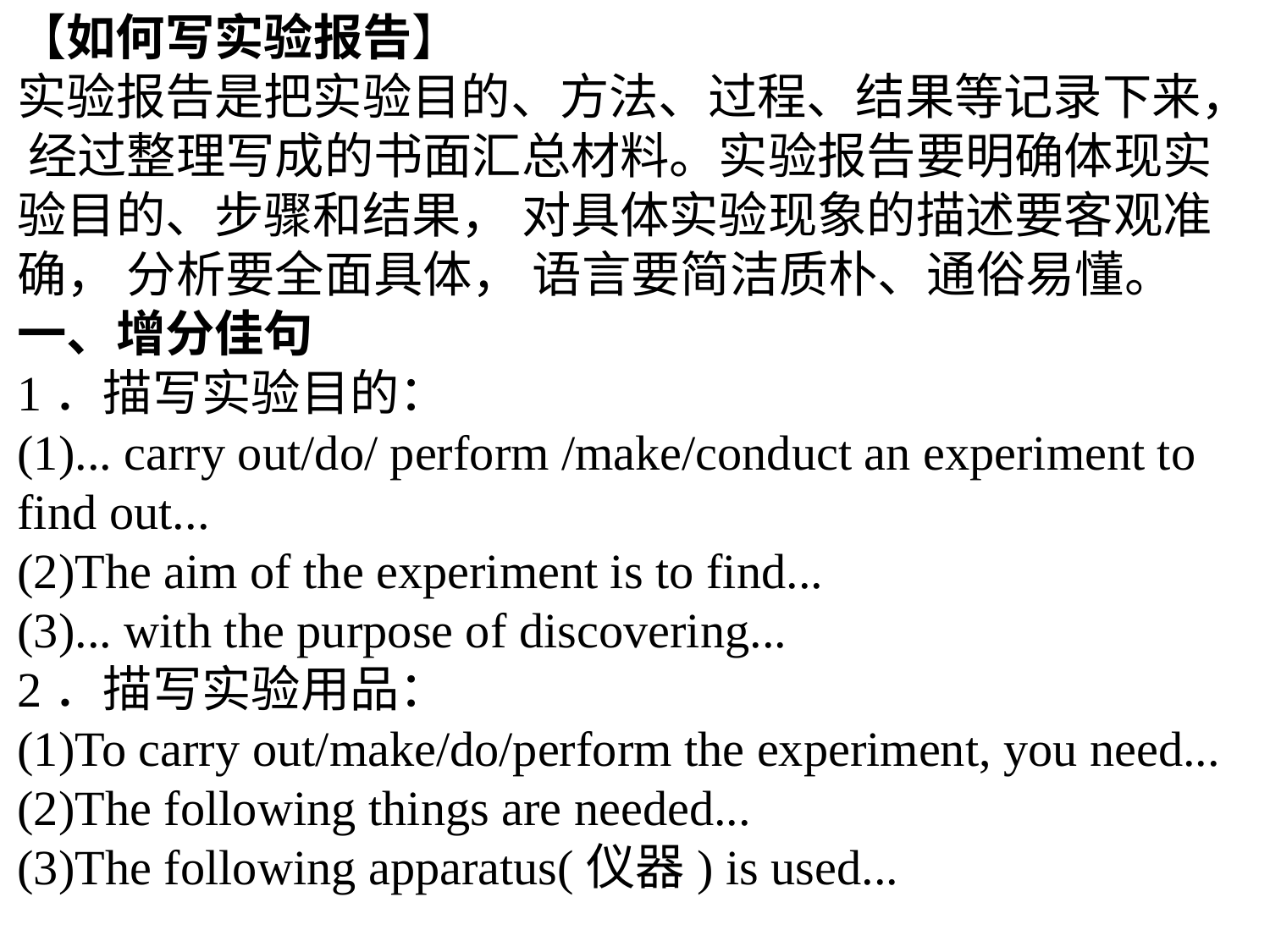

【如何写实验报告】
实验报告是把实验目的、方法、过程、结果等记录下来， 经过整理写成的书面汇总材料。实验报告要明确体现实验目的、步骤和结果， 对具体实验现象的描述要客观准确， 分析要全面具体， 语言要简洁质朴、通俗易懂。
一、增分佳句
1．描写实验目的：
(1)... carry out/do/ perform /make/conduct an experiment to find out...
(2)The aim of the experiment is to find...
(3)... with the purpose of discovering...
2．描写实验用品：
(1)To carry out/make/do/perform the experiment, you need...
(2)The following things are needed...
(3)The following apparatus(仪器) is used...